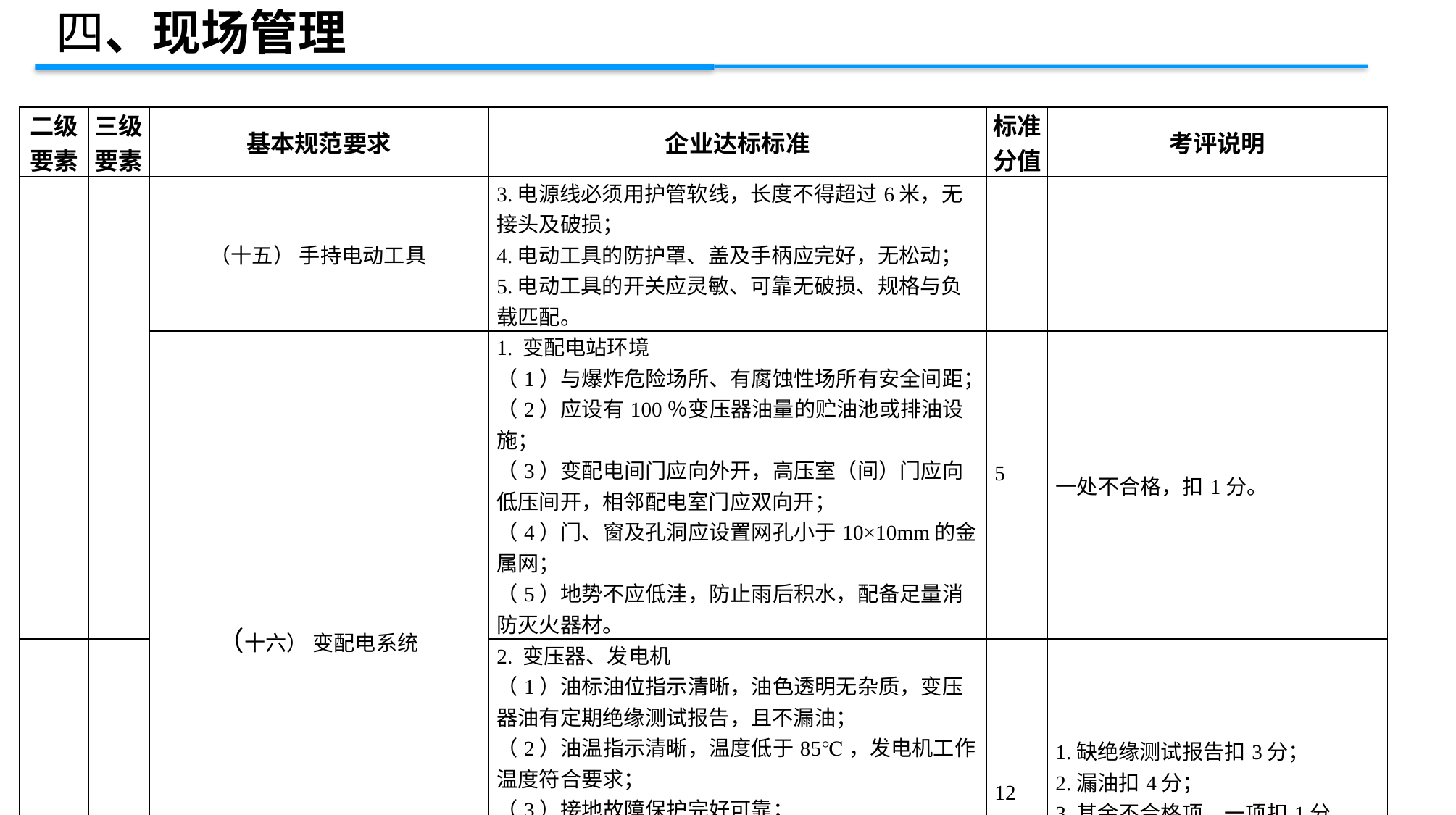

四、现场管理

| 二级 要素 | 三级 要素 | 基本规范要求 | 企业达标标准 | 标准 分值 | 考评说明 |
| --- | --- | --- | --- | --- | --- |
|  |  | （十五） 手持电动工具 | 3.电源线必须用护管软线，长度不得超过6米，无接头及破损； 4.电动工具的防护罩、盖及手柄应完好，无松动； 5.电动工具的开关应灵敏、可靠无破损、规格与负载匹配。 |  |  |
|  |  | （十六） 变配电系统 | 1. 变配电站环境 （1）与爆炸危险场所、有腐蚀性场所有安全间距； （2）应设有100％变压器油量的贮油池或排油设施； （3）变配电间门应向外开，高压室（间）门应向低压间开，相邻配电室门应双向开； （4）门、窗及孔洞应设置网孔小于10×10mm的金属网； （5）地势不应低洼，防止雨后积水，配备足量消防灭火器材。 | 5 | 一处不合格，扣1分。 |
|  |  |  | 2. 变压器、发电机 （1）油标油位指示清晰，油色透明无杂质，变压器油有定期绝缘测试报告，且不漏油； （2）油温指示清晰，温度低于85℃，发电机工作温度符合要求； （3）接地故障保护完好可靠； （4）瓷瓶、套管清洁，无裂纹或放电痕迹； （5）变压器、发电机运行过程中内部无异常响声或放电声； （6）应有符合规定的警示标志和遮拦。 | 12 | 1.缺绝缘测试报告扣3分； 2.漏油扣4分； 3.其余不合格项，一项扣1分。 |